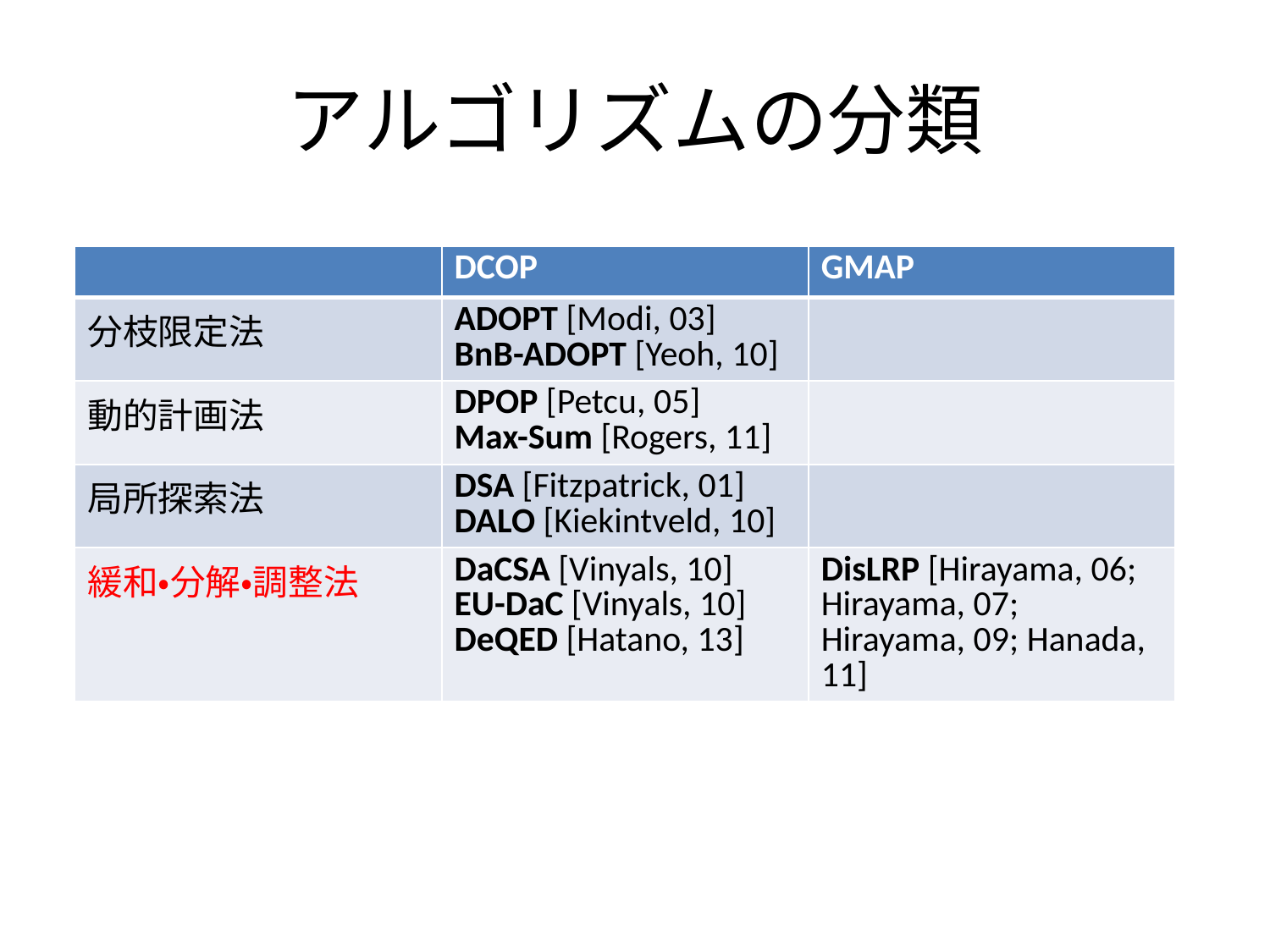

# アルゴリズムの分類
|  | DCOP | GMAP |
| --- | --- | --- |
| 分枝限定法 | ADOPT [Modi, 03] BnB-ADOPT [Yeoh, 10] |  |
| 動的計画法 | DPOP [Petcu, 05] Max-Sum [Rogers, 11] |  |
| 局所探索法 | DSA [Fitzpatrick, 01] DALO [Kiekintveld, 10] |  |
| 緩和・分解・調整法 | DaCSA [Vinyals, 10] EU-DaC [Vinyals, 10] DeQED [Hatano, 13] | DisLRP [Hirayama, 06; Hirayama, 07; Hirayama, 09; Hanada, 11] |